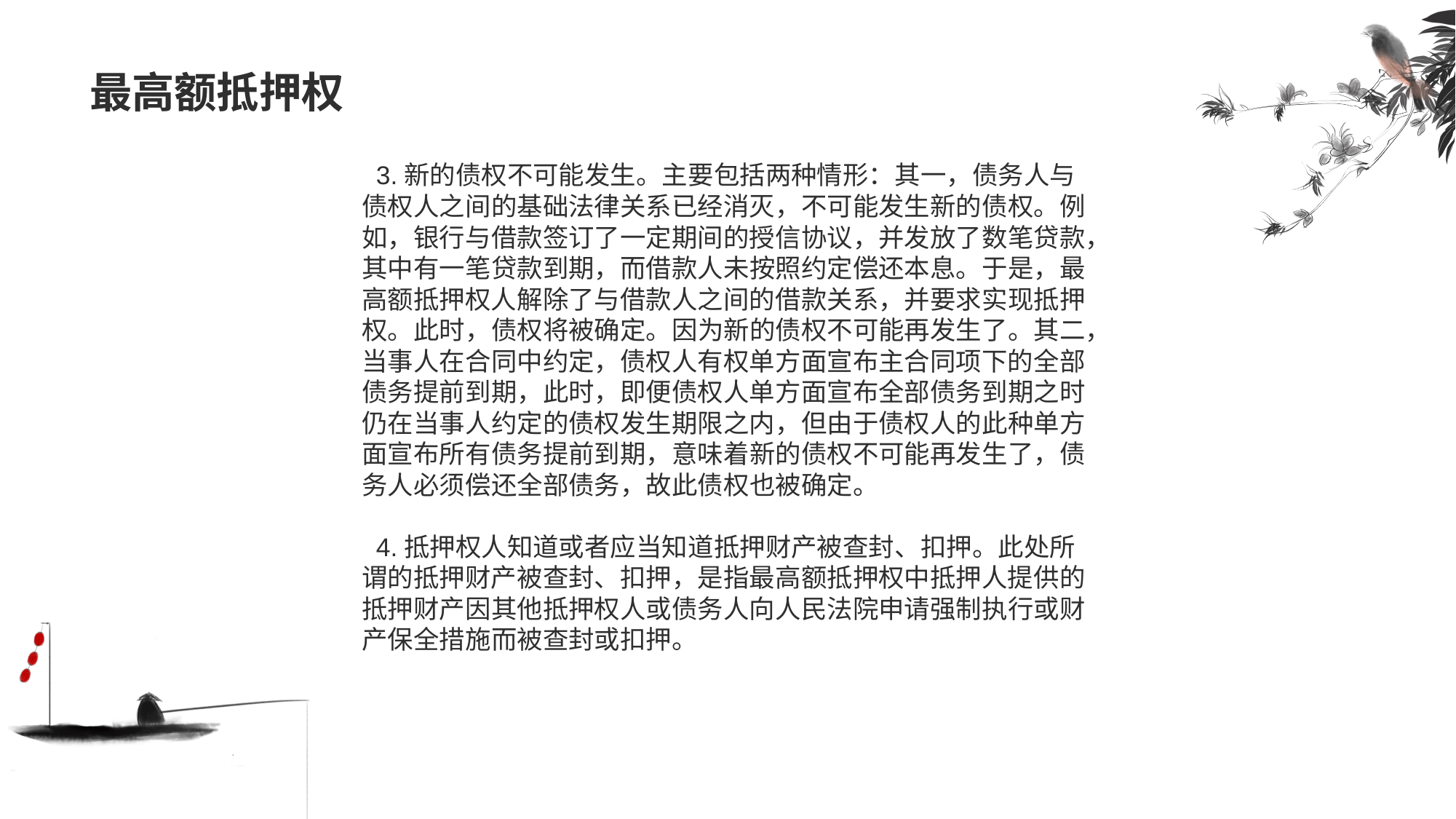

# 最高额抵押权

  3.新的债权不可能发生。主要包括两种情形：其一，债务人与债权人之间的基础法律关系已经消灭，不可能发生新的债权。例如，银行与借款签订了一定期间的授信协议，并发放了数笔贷款，其中有一笔贷款到期，而借款人未按照约定偿还本息。于是，最高额抵押权人解除了与借款人之间的借款关系，并要求实现抵押权。此时，债权将被确定。因为新的债权不可能再发生了。其二，当事人在合同中约定，债权人有权单方面宣布主合同项下的全部债务提前到期，此时，即便债权人单方面宣布全部债务到期之时仍在当事人约定的债权发生期限之内，但由于债权人的此种单方面宣布所有债务提前到期，意味着新的债权不可能再发生了，债务人必须偿还全部债务，故此债权也被确定。

  4.抵押权人知道或者应当知道抵押财产被查封、扣押。此处所谓的抵押财产被查封、扣押，是指最高额抵押权中抵押人提供的抵押财产因其他抵押权人或债务人向人民法院申请强制执行或财产保全措施而被查封或扣押。
194